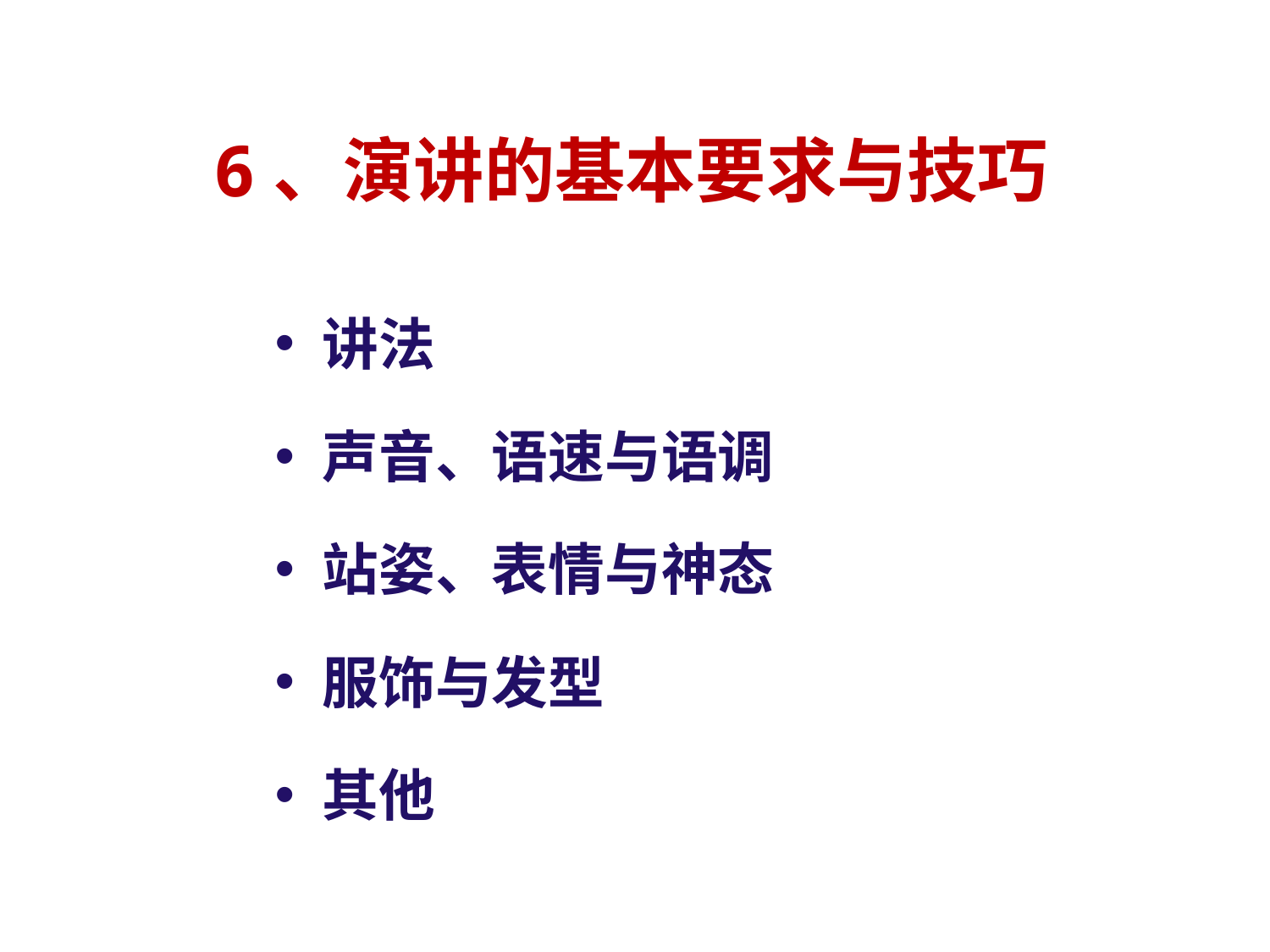

# 6、演讲的基本要求与技巧
讲法
声音、语速与语调
站姿、表情与神态
服饰与发型
其他